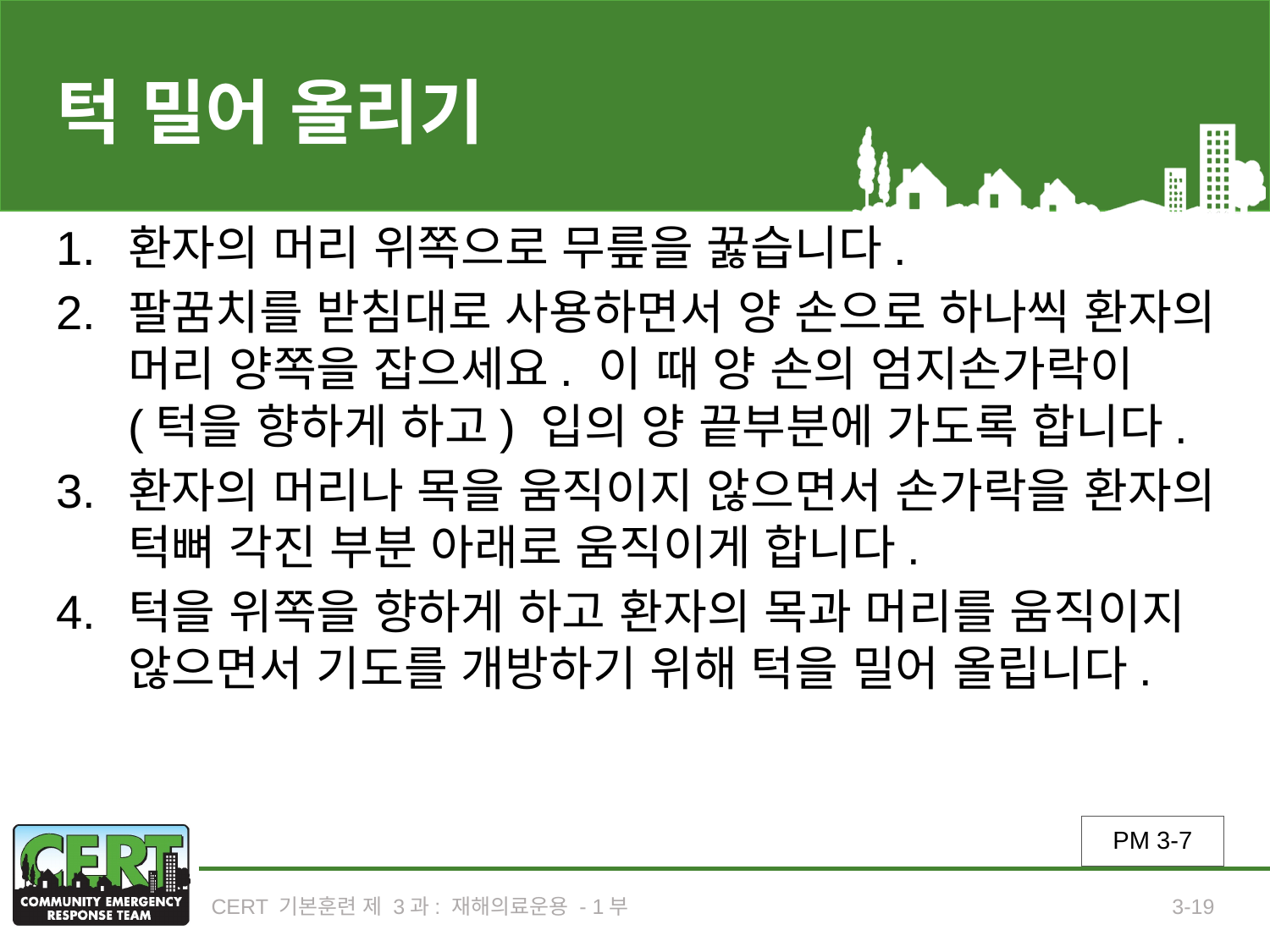

# 턱 밀어 올리기
환자의 머리 위쪽으로 무릎을 꿇습니다.
팔꿈치를 받침대로 사용하면서 양 손으로 하나씩 환자의 머리 양쪽을 잡으세요. 이 때 양 손의 엄지손가락이 (턱을 향하게 하고) 입의 양 끝부분에 가도록 합니다.
환자의 머리나 목을 움직이지 않으면서 손가락을 환자의 턱뼈 각진 부분 아래로 움직이게 합니다.
턱을 위쪽을 향하게 하고 환자의 목과 머리를 움직이지 않으면서 기도를 개방하기 위해 턱을 밀어 올립니다.

PM 3-7
CERT 기본훈련 제 3과: 재해의료운용 - 1부
3-19